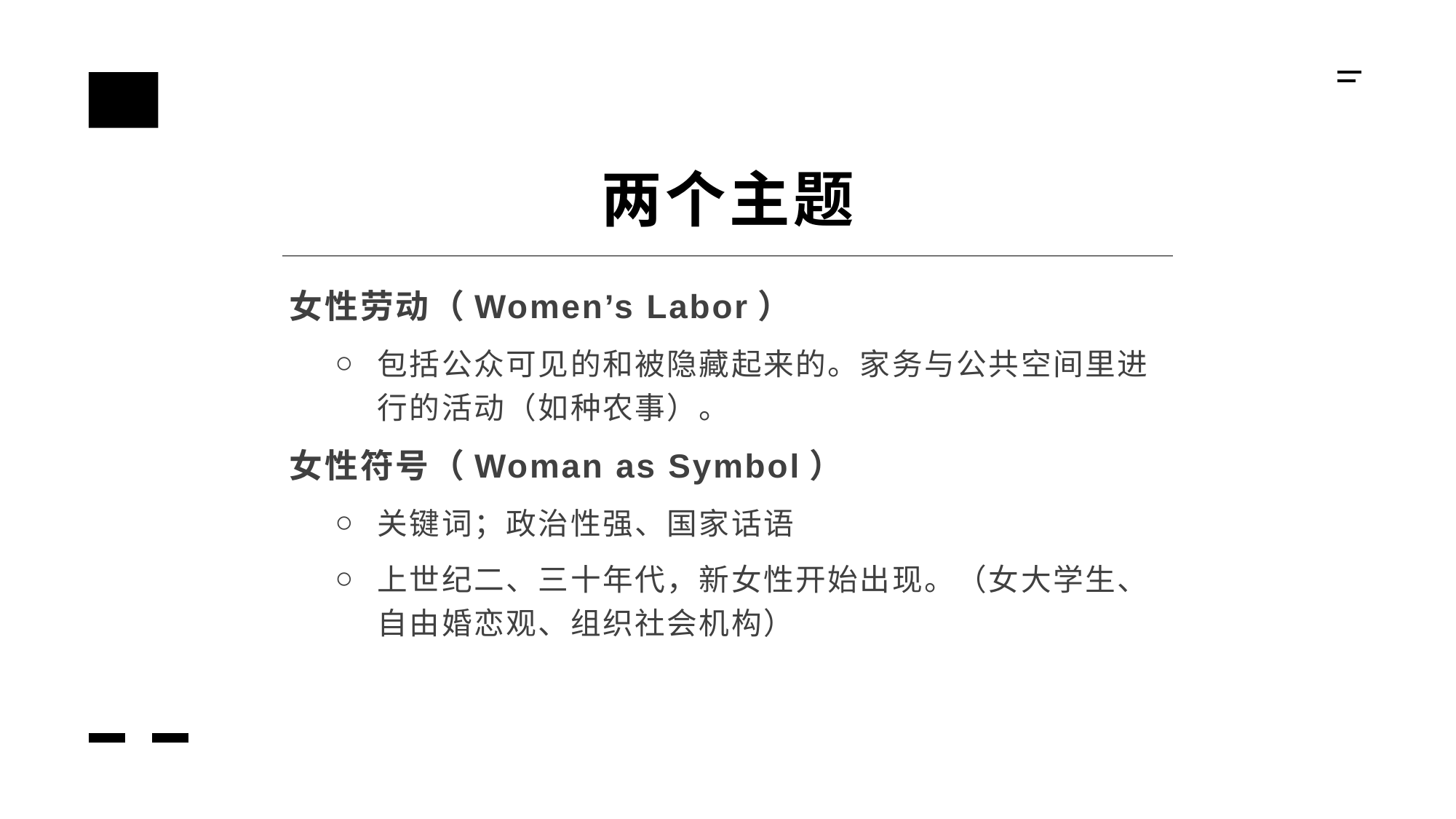

两个主题
女性劳动（Women’s Labor）
包括公众可见的和被隐藏起来的。家务与公共空间里进行的活动（如种农事）。
女性符号（Woman as Symbol）
关键词；政治性强、国家话语
上世纪二、三十年代，新女性开始出现。（女大学生、自由婚恋观、组织社会机构）